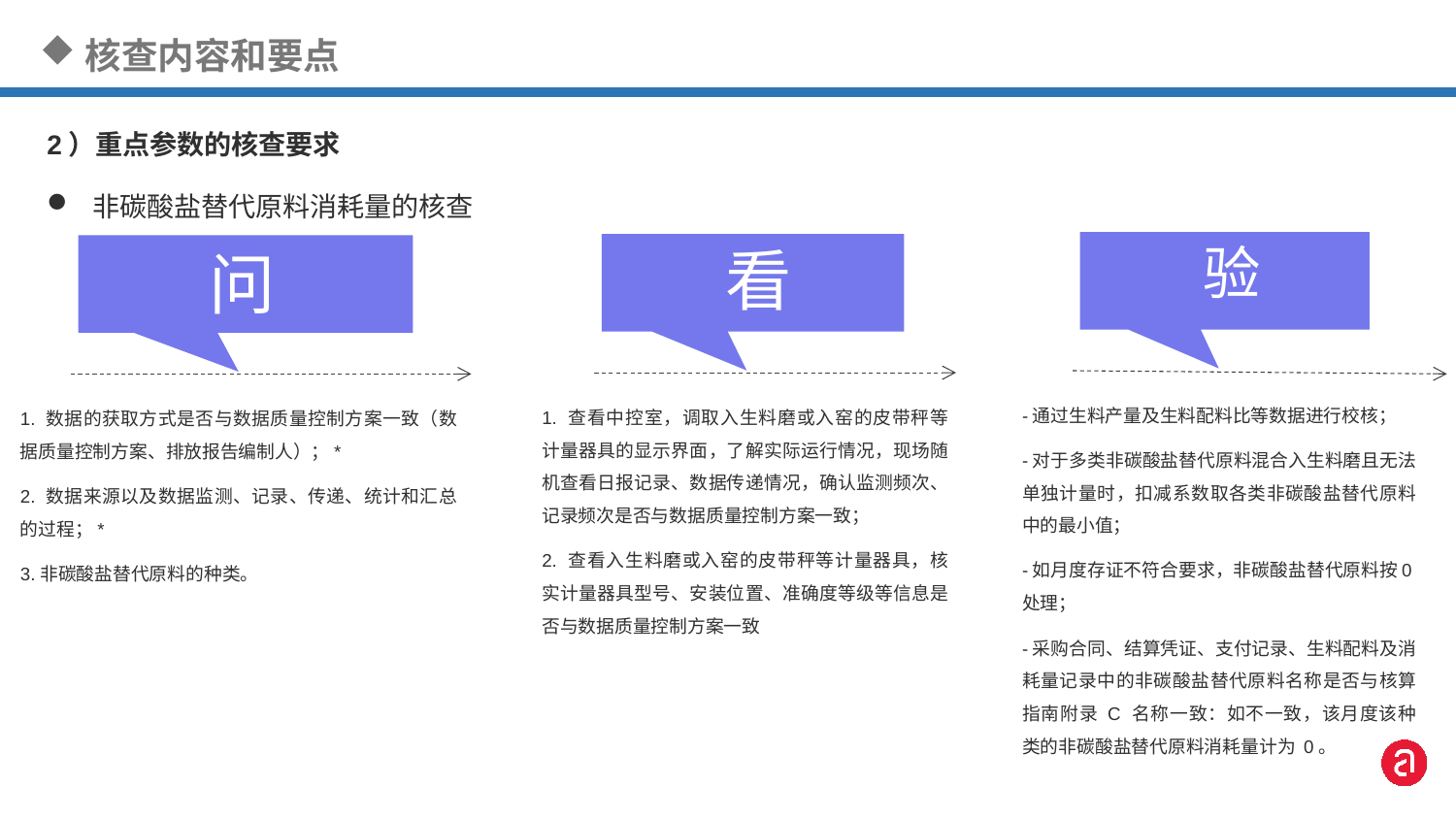

核查内容和要点
2）重点参数的核查要求
非碳酸盐替代原料消耗量的核查
验

看

问
-通过生料产量及生料配料比等数据进行校核；
-对于多类非碳酸盐替代原料混合入生料磨且无法单独计量时，扣减系数取各类非碳酸盐替代原料中的最小值；
-如月度存证不符合要求，非碳酸盐替代原料按0处理；
-采购合同、结算凭证、支付记录、生料配料及消耗量记录中的非碳酸盐替代原料名称是否与核算指南附录 C 名称一致：如不一致，该月度该种类的非碳酸盐替代原料消耗量计为 0。
1. 查看中控室，调取入生料磨或入窑的皮带秤等计量器具的显示界面，了解实际运行情况，现场随机查看日报记录、数据传递情况，确认监测频次、记录频次是否与数据质量控制方案一致；
2. 查看入生料磨或入窑的皮带秤等计量器具，核实计量器具型号、安装位置、准确度等级等信息是否与数据质量控制方案一致
1. 数据的获取方式是否与数据质量控制方案一致（数据质量控制方案、排放报告编制人）；*
2. 数据来源以及数据监测、记录、传递、统计和汇总的过程；*
3.非碳酸盐替代原料的种类。